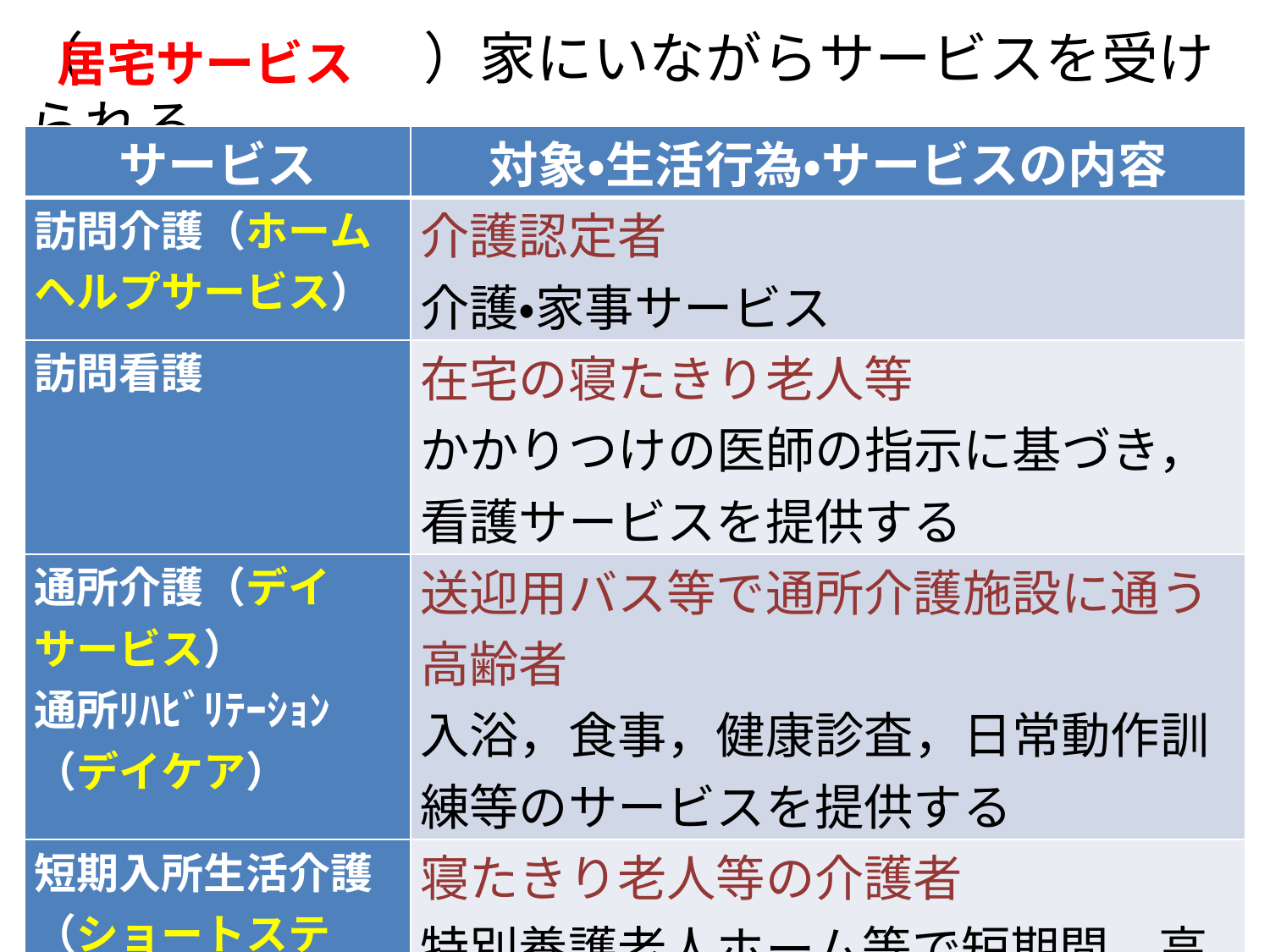

# （居宅サービ　）家にいながらサービスを受けられる
居宅サービス
| サービス | 対象・生活行為・サービスの内容 |
| --- | --- |
| 訪問介護（ホームヘルプサービス） | 介護認定者 介護・家事サービス |
| 訪問看護 | 在宅の寝たきり老人等 かかりつけの医師の指示に基づき，看護サービスを提供する |
| 通所介護（デイサービス） 通所ﾘﾊﾋﾞﾘﾃｰｼｮﾝ（デイケア） | 送迎用バス等で通所介護施設に通う高齢者 入浴，食事，健康診査，日常動作訓練等のサービスを提供する |
| 短期入所生活介護 （ショートステイ） | 寝たきり老人等の介護者 特別養護老人ホーム等で短期間，高齢者を預かる |